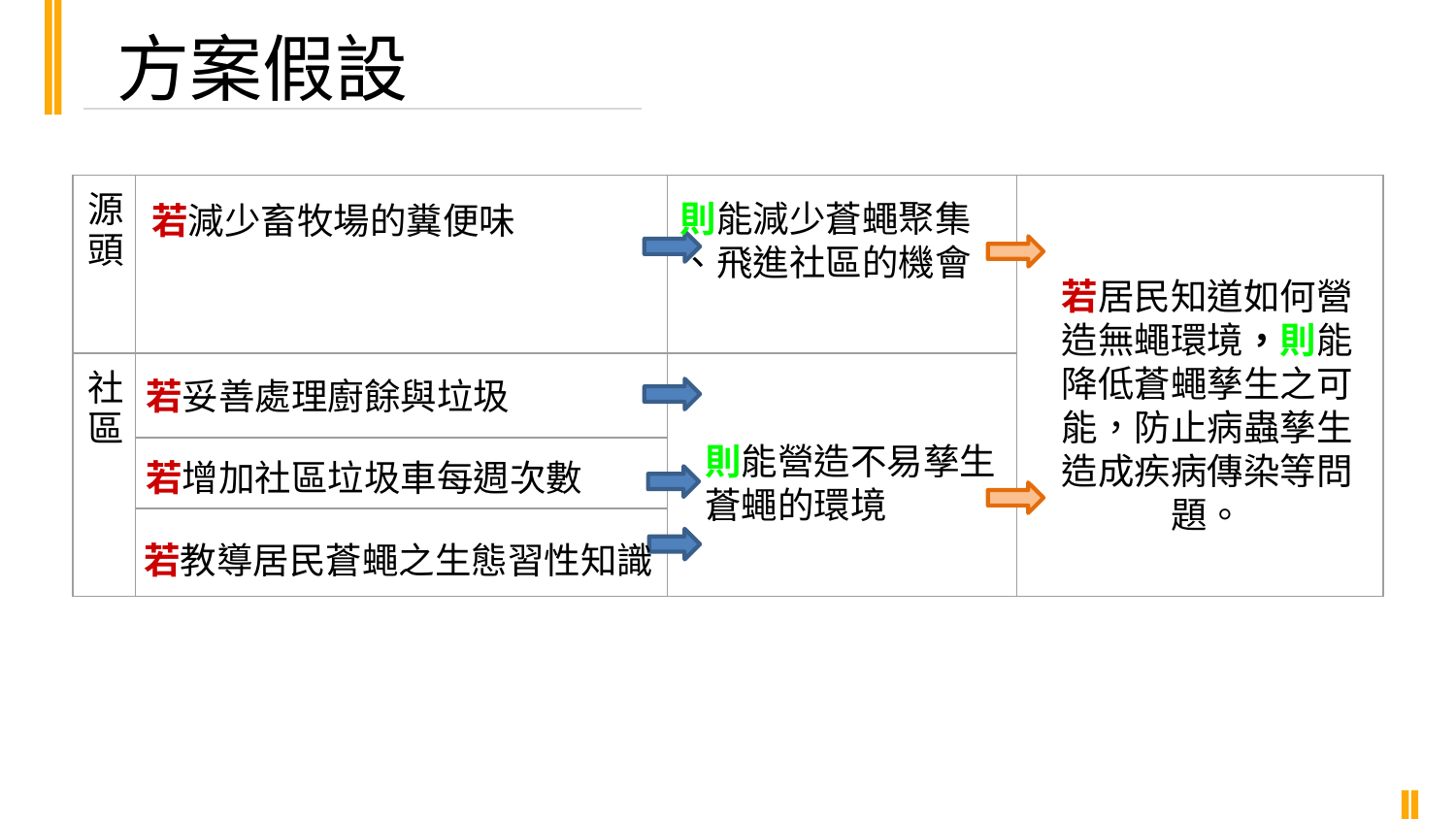

方案假設
| 源頭 |  |  |  |
| --- | --- | --- | --- |
| 社區 |  |  |  |
|  |  |  |  |
|  |  |  |  |
則能減少蒼蠅聚集
、飛進社區的機會
若減少畜牧場的糞便味

若居民知道如何營造無蠅環境，則能降低蒼蠅孳生之可能，防止病蟲孳生造成疾病傳染等問題。
若妥善處理廚餘與垃圾

則能營造不易孳生
蒼蠅的環境
若增加社區垃圾車每週次數

若教導居民蒼蠅之生態習性知識